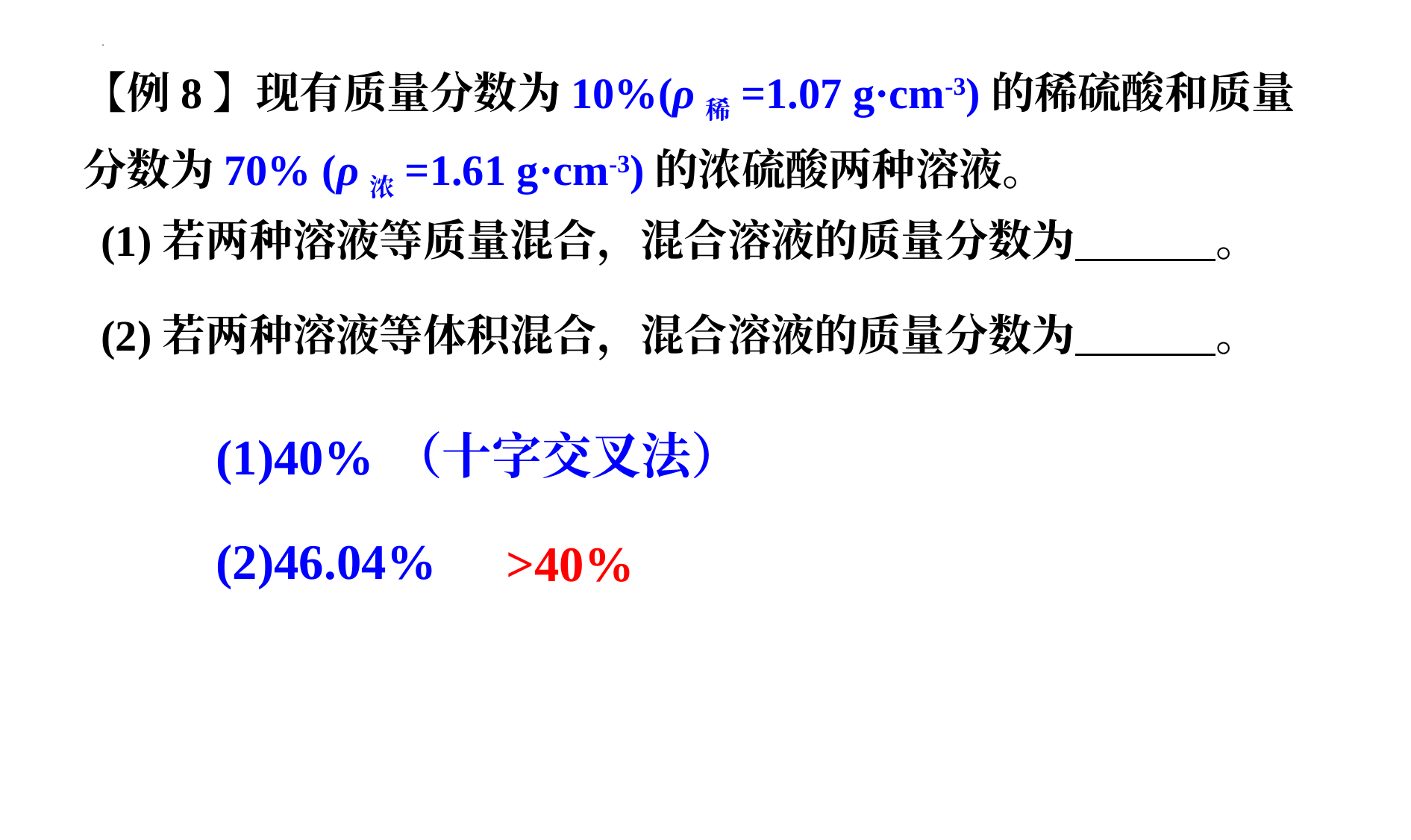

【例8】现有质量分数为10%(ρ稀=1.07 g·cm-3)的稀硫酸和质量分数为70% (ρ浓=1.61 g·cm-3)的浓硫酸两种溶液。
(1)若两种溶液等质量混合，混合溶液的质量分数为             。
(2)若两种溶液等体积混合，混合溶液的质量分数为             。
(1)40%
（十字交叉法）
(2)46.04%
>40%